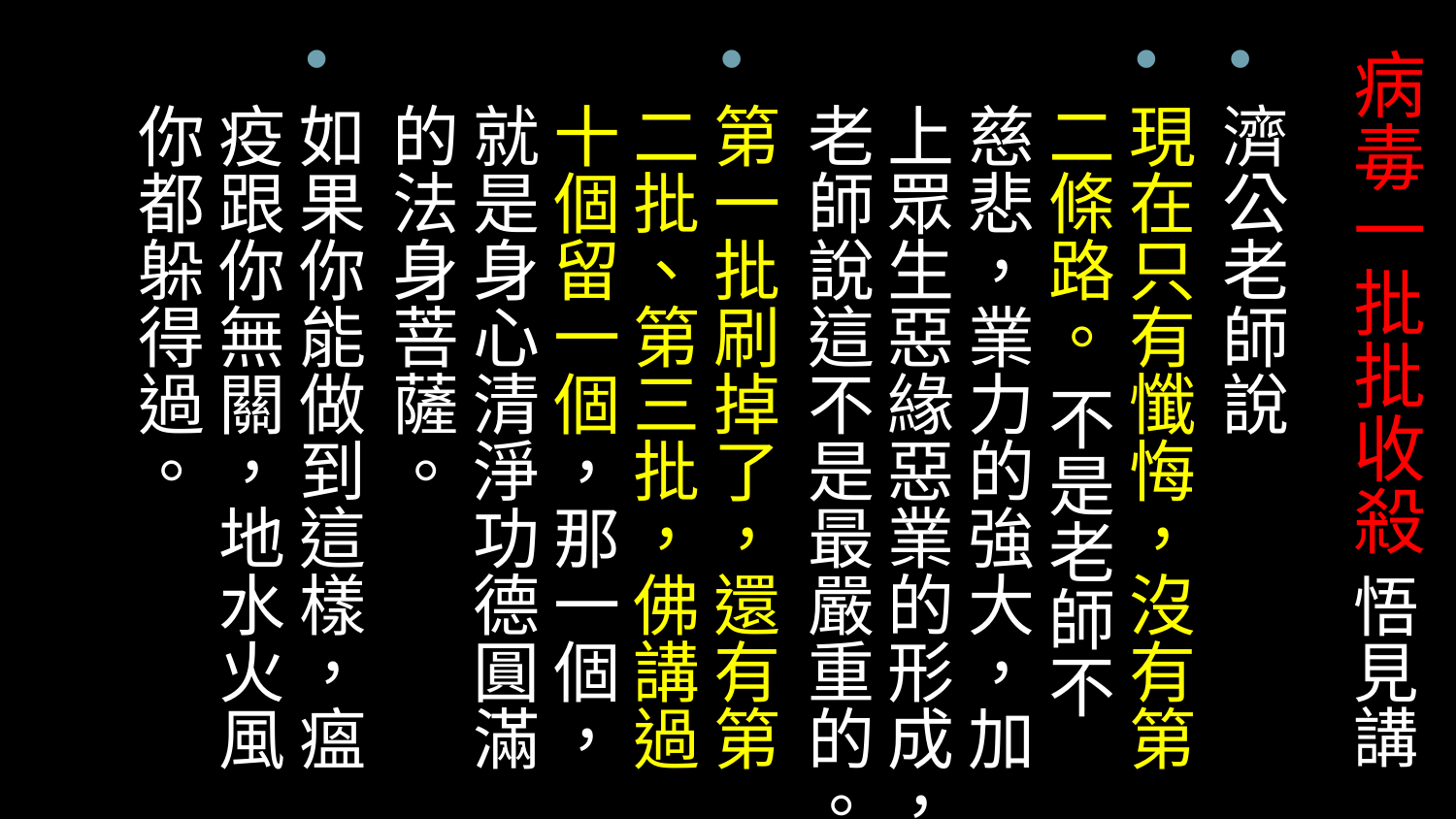

# 病毒一批批收殺 悟見講
濟公老師說
現在只有懺悔，沒有第二條路。 不是老師不慈悲，業力的強大，加上眾生惡緣惡業的形成，老師說這不是最嚴重的。
第一批刷掉了，還有第二批、第三批，佛講過十個留一個，那一個，就是身心清淨功德圓滿的法身菩薩。
如果你能做到這樣，瘟疫跟你無關，地水火風你都躲得過。